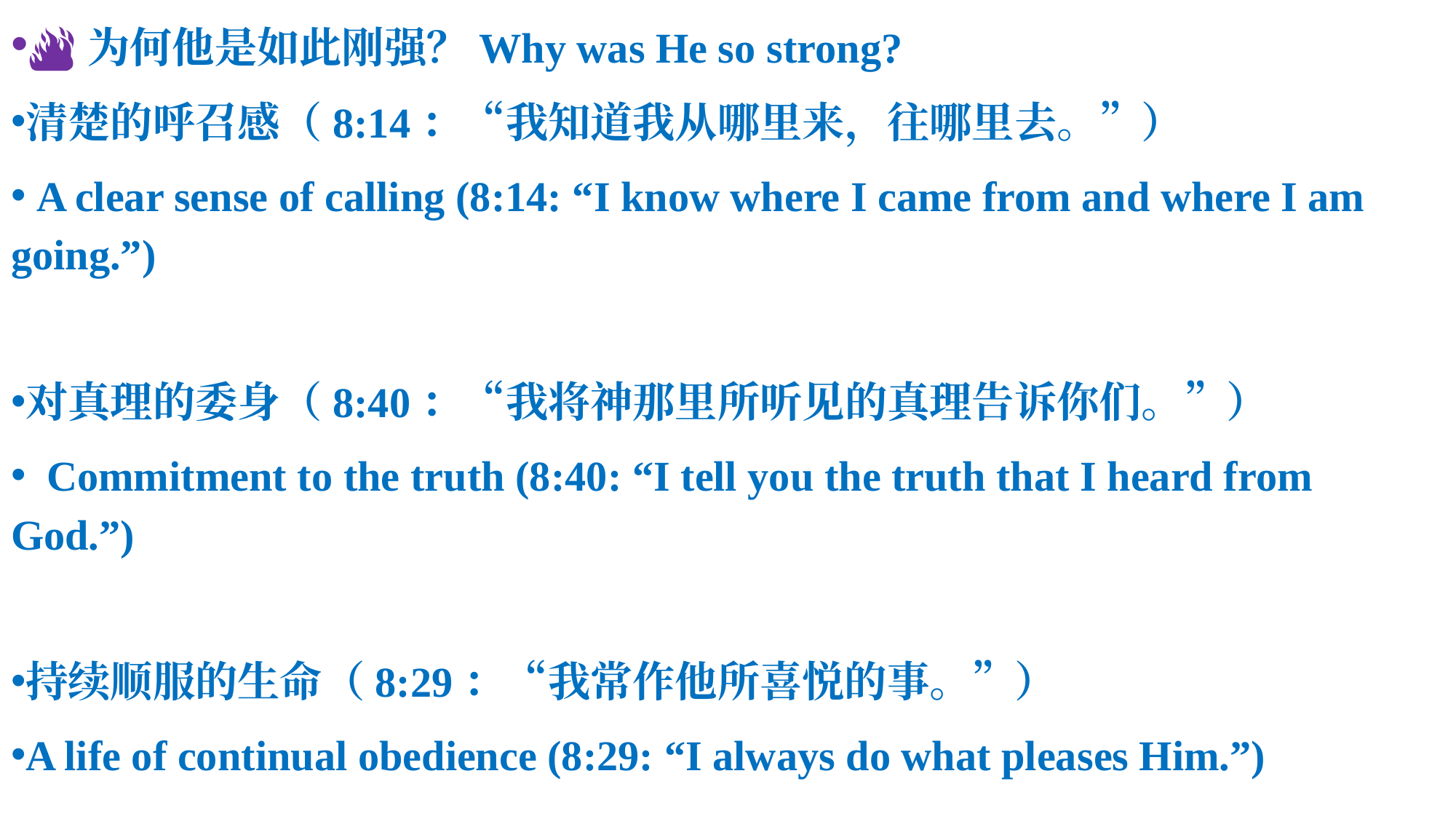

🔥为何他是如此刚强？Why was He so strong?
清楚的呼召感（8:14：“我知道我从哪里来，往哪里去。”）
 A clear sense of calling (8:14: “I know where I came from and where I am going.”)

对真理的委身（8:40：“我将神那里所听见的真理告诉你们。”）
  Commitment to the truth (8:40: “I tell you the truth that I heard from God.”)

持续顺服的生命（8:29：“我常作他所喜悦的事。”）
A life of continual obedience (8:29: “I always do what pleases Him.”)